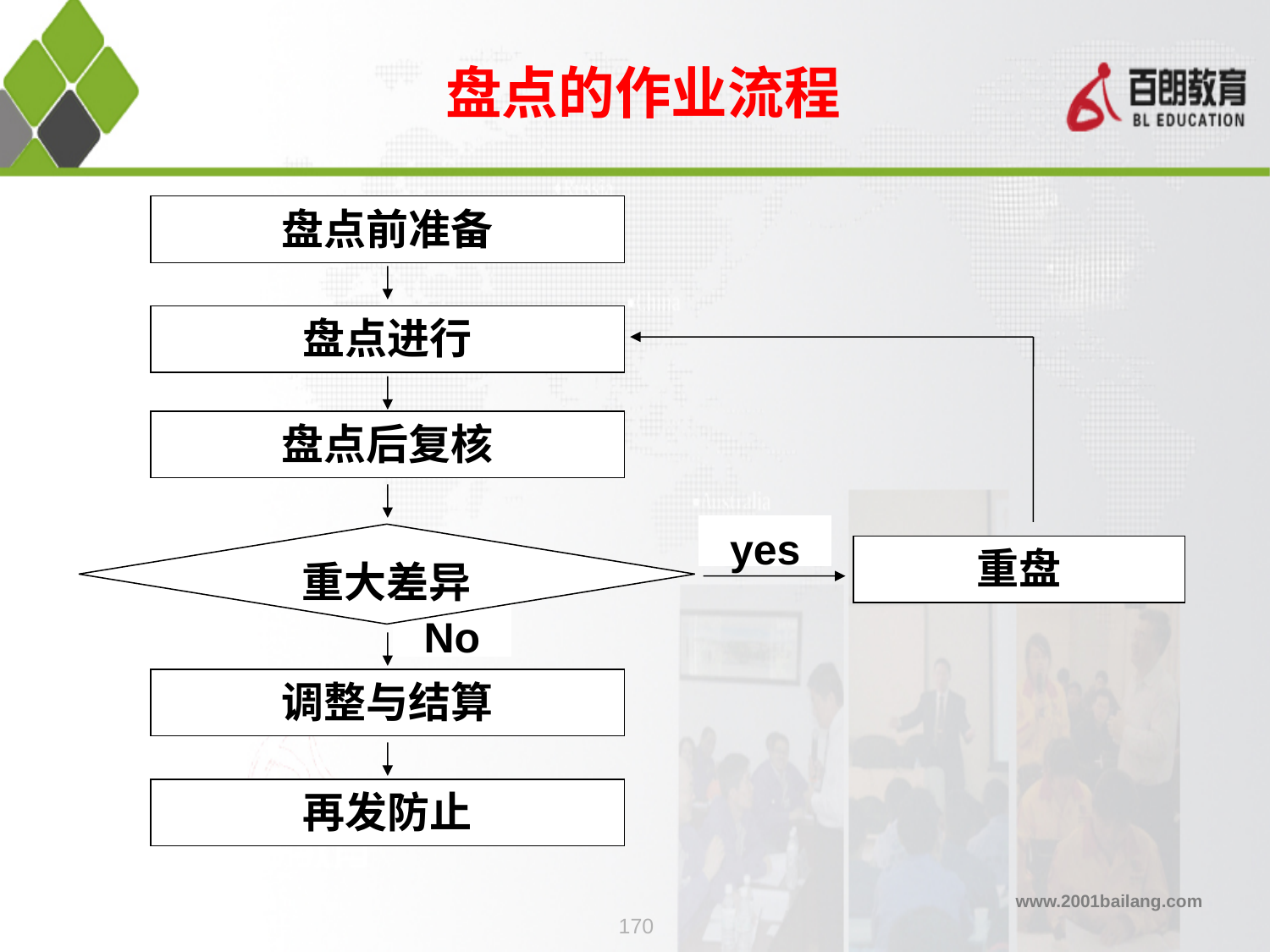

盘点的作业流程
盘点前准备

盘点进行

盘点后复核

yes
重大差异
重盘

No

调整与结算

再发防止
170